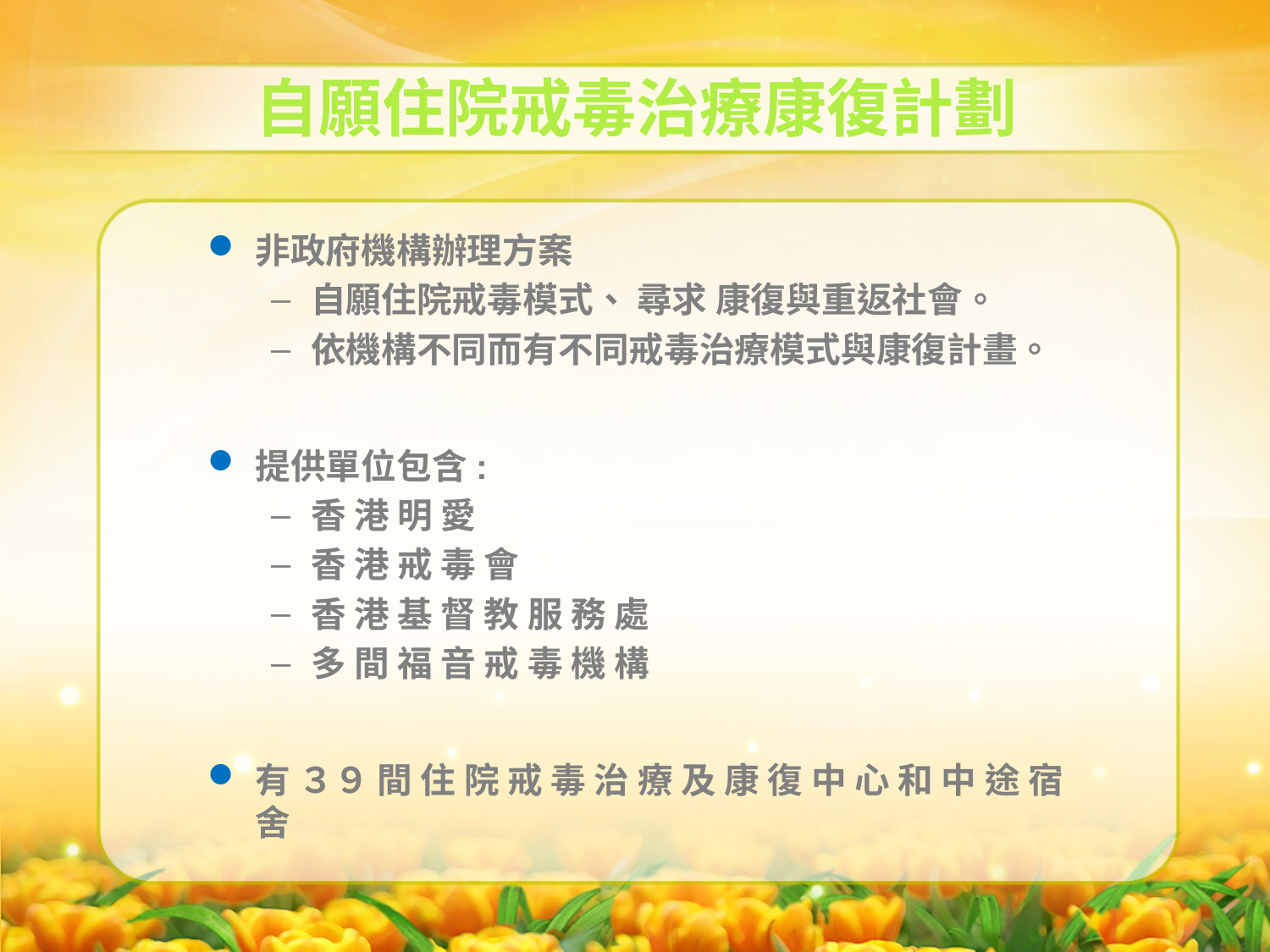

自願住院戒毒治療康復計劃
非政府機構辦理方案
自願住院戒毒模式、 尋求 康復與重返社會。
依機構不同而有不同戒毒治療模式與康復計畫。

提供單位包含:
香 港 明 愛
香 港 戒 毒 會
香 港 基 督 教 服 務 處
多 間 福 音 戒 毒 機 構

有 ３９ 間 住 院 戒 毒 治 療 及 康 復 中 心 和 中 途 宿 舍